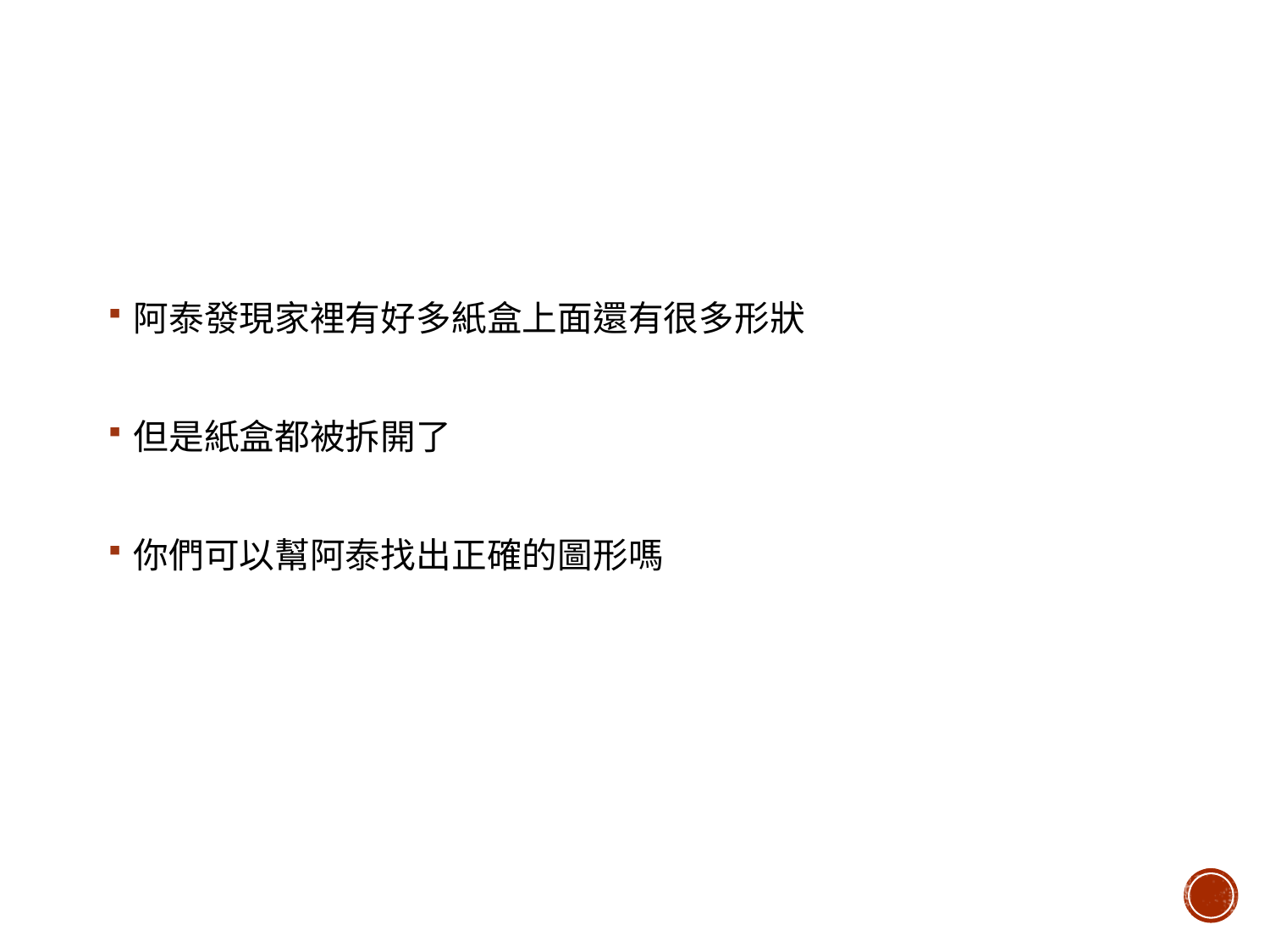

#
阿泰發現家裡有好多紙盒上面還有很多形狀

但是紙盒都被拆開了

你們可以幫阿泰找出正確的圖形嗎